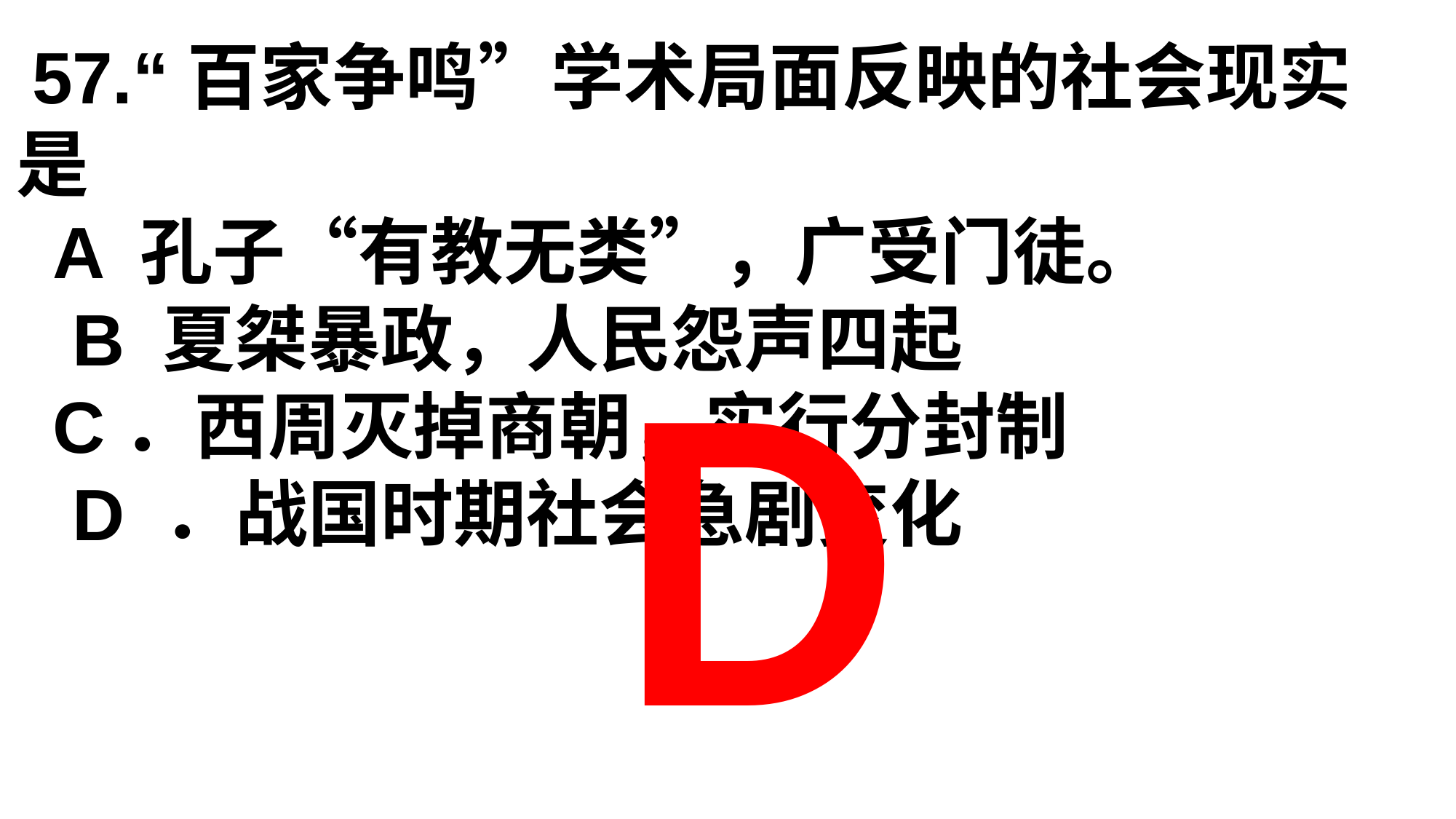

57.“百家争鸣”学术局面反映的社会现实是
 A 孔子“有教无类”，广受门徒。
  B 夏桀暴政，人民怨声四起
 C．西周灭掉商朝，实行分封制
  D ．战国时期社会急剧变化
D